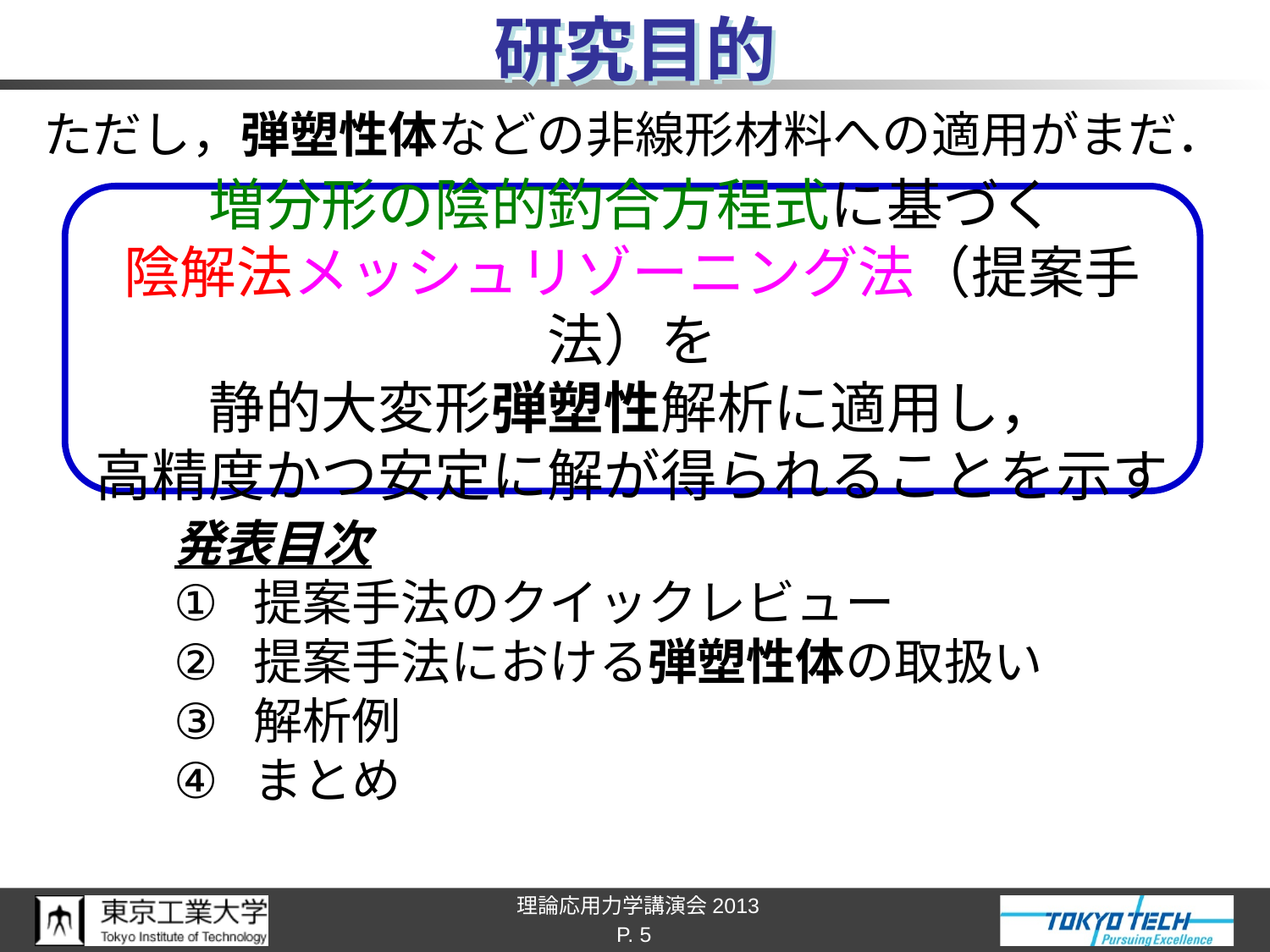

# 研究目的
ただし，弾塑性体などの非線形材料への適用がまだ．
増分形の陰的釣合方程式に基づく
陰解法メッシュリゾーニング法（提案手法）を
静的大変形弾塑性解析に適用し，
高精度かつ安定に解が得られることを示す
発表目次
提案手法のクイックレビュー
提案手法における弾塑性体の取扱い
解析例
まとめ
P. 5